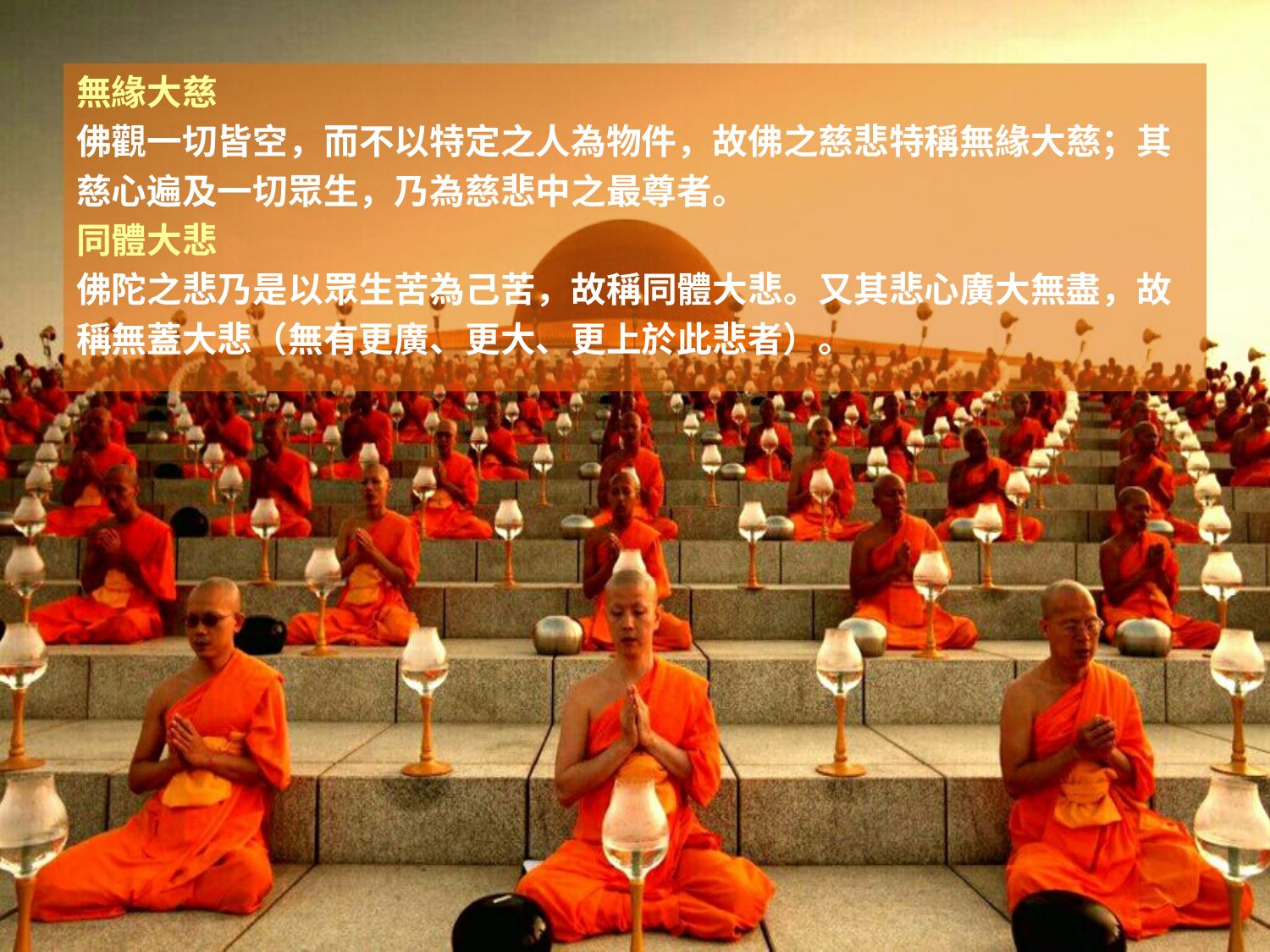

無緣大慈
佛觀一切皆空，而不以特定之人為物件，故佛之慈悲特稱無緣大慈；其
慈心遍及一切眾生，乃為慈悲中之最尊者。
同體大悲
佛陀之悲乃是以眾生苦為己苦，故稱同體大悲。又其悲心廣大無盡，故
稱無蓋大悲（無有更廣、更大、更上於此悲者）。